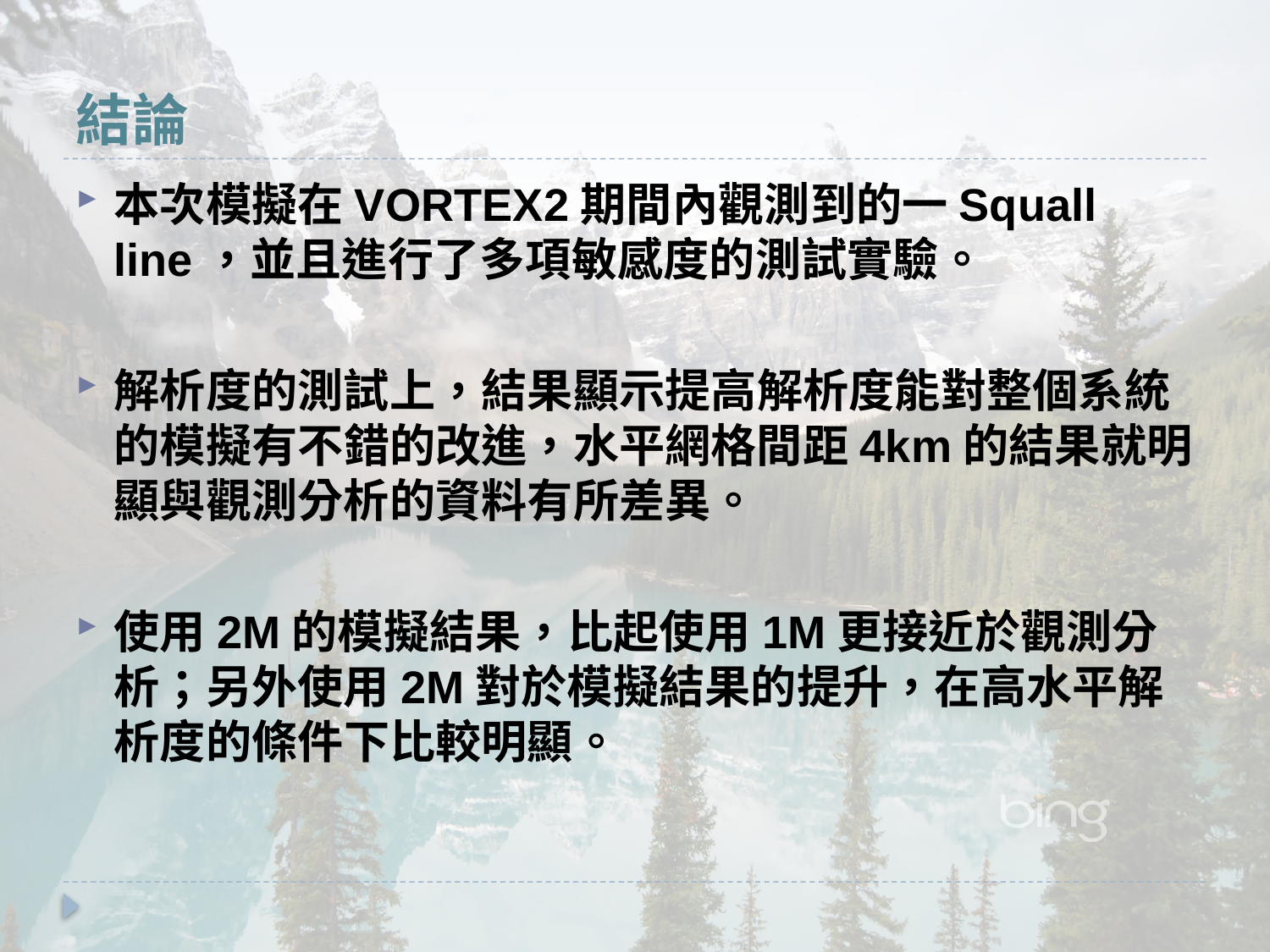

# 結論
本次模擬在VORTEX2期間內觀測到的一Squall line，並且進行了多項敏感度的測試實驗。

解析度的測試上，結果顯示提高解析度能對整個系統的模擬有不錯的改進，水平網格間距4km的結果就明顯與觀測分析的資料有所差異。

使用2M的模擬結果，比起使用1M更接近於觀測分析；另外使用2M對於模擬結果的提升，在高水平解析度的條件下比較明顯。